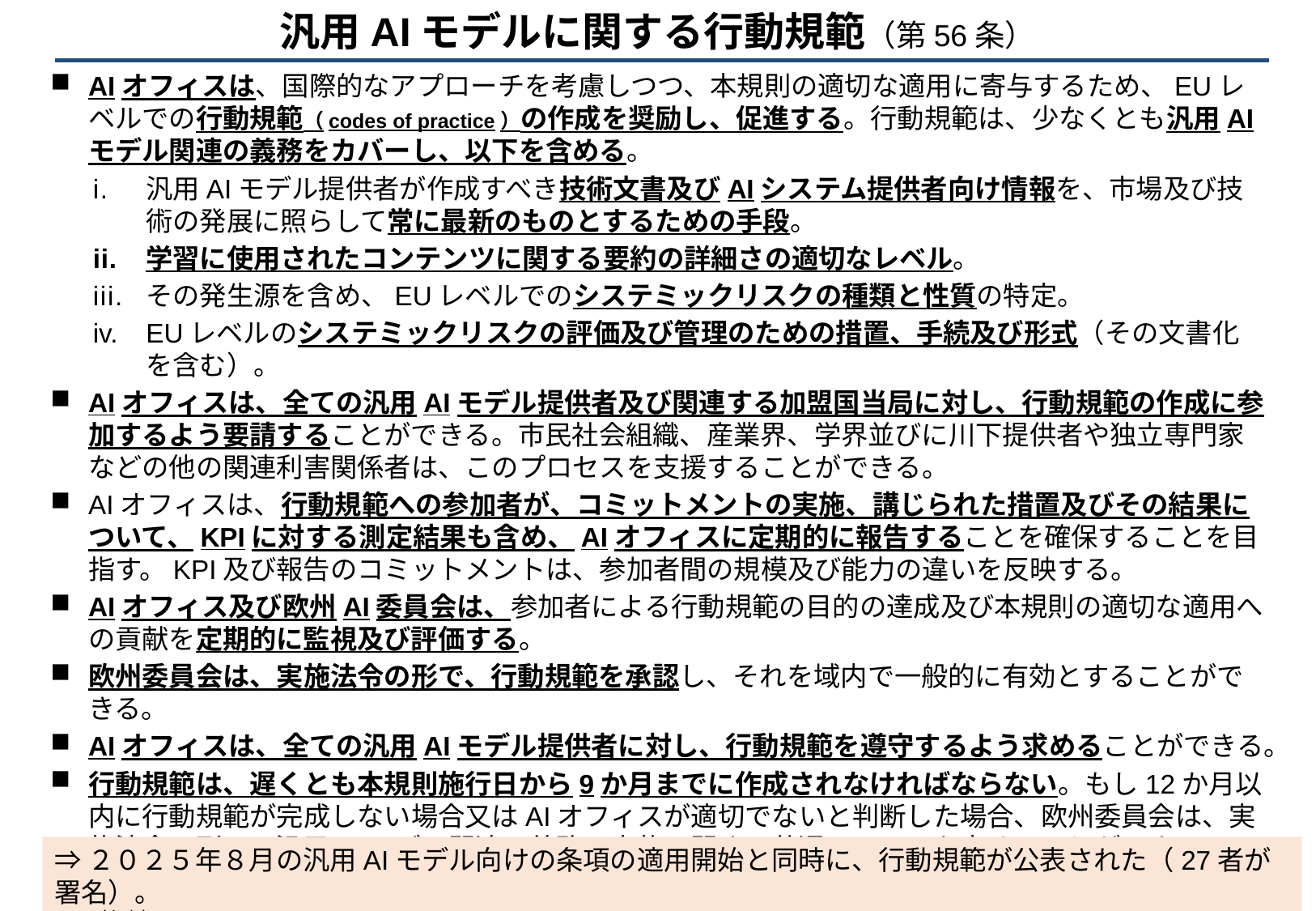

汎用AIモデルに関する行動規範（第56条）
AIオフィスは、国際的なアプローチを考慮しつつ、本規則の適切な適用に寄与するため、EUレベルでの行動規範（codes of practice）の作成を奨励し、促進する。行動規範は、少なくとも汎用AIモデル関連の義務をカバーし、以下を含める。
汎用AIモデル提供者が作成すべき技術文書及びAIシステム提供者向け情報を、市場及び技術の発展に照らして常に最新のものとするための手段。
学習に使用されたコンテンツに関する要約の詳細さの適切なレベル。
その発生源を含め、EUレベルでのシステミックリスクの種類と性質の特定。
EUレベルのシステミックリスクの評価及び管理のための措置、手続及び形式（その文書化を含む）。
AIオフィスは、全ての汎用AIモデル提供者及び関連する加盟国当局に対し、行動規範の作成に参加するよう要請することができる。市民社会組織、産業界、学界並びに川下提供者や独立専門家などの他の関連利害関係者は、このプロセスを支援することができる。
AIオフィスは、行動規範への参加者が、コミットメントの実施、講じられた措置及びその結果について、KPIに対する測定結果も含め、AIオフィスに定期的に報告することを確保することを目指す。KPI及び報告のコミットメントは、参加者間の規模及び能力の違いを反映する。
AIオフィス及び欧州AI委員会は、参加者による行動規範の目的の達成及び本規則の適切な適用への貢献を定期的に監視及び評価する。
欧州委員会は、実施法令の形で、行動規範を承認し、それを域内で一般的に有効とすることができる。
AIオフィスは、全ての汎用AIモデル提供者に対し、行動規範を遵守するよう求めることができる。
行動規範は、遅くとも本規則施行日から9か月までに作成されなければならない。もし12か月以内に行動規範が完成しない場合又はAIオフィスが適切でないと判断した場合、欧州委員会は、実施法令の形で、汎用AIモデル関連の義務の実施に関する共通のルールを定めることができる。
⇒２０２５年８月の汎用AIモデル向けの条項の適用開始と同時に、行動規範が公表された（27者が署名）。
　　（参考） https://digital-strategy.ec.europa.eu/en/policies/contents-code-gpai
32